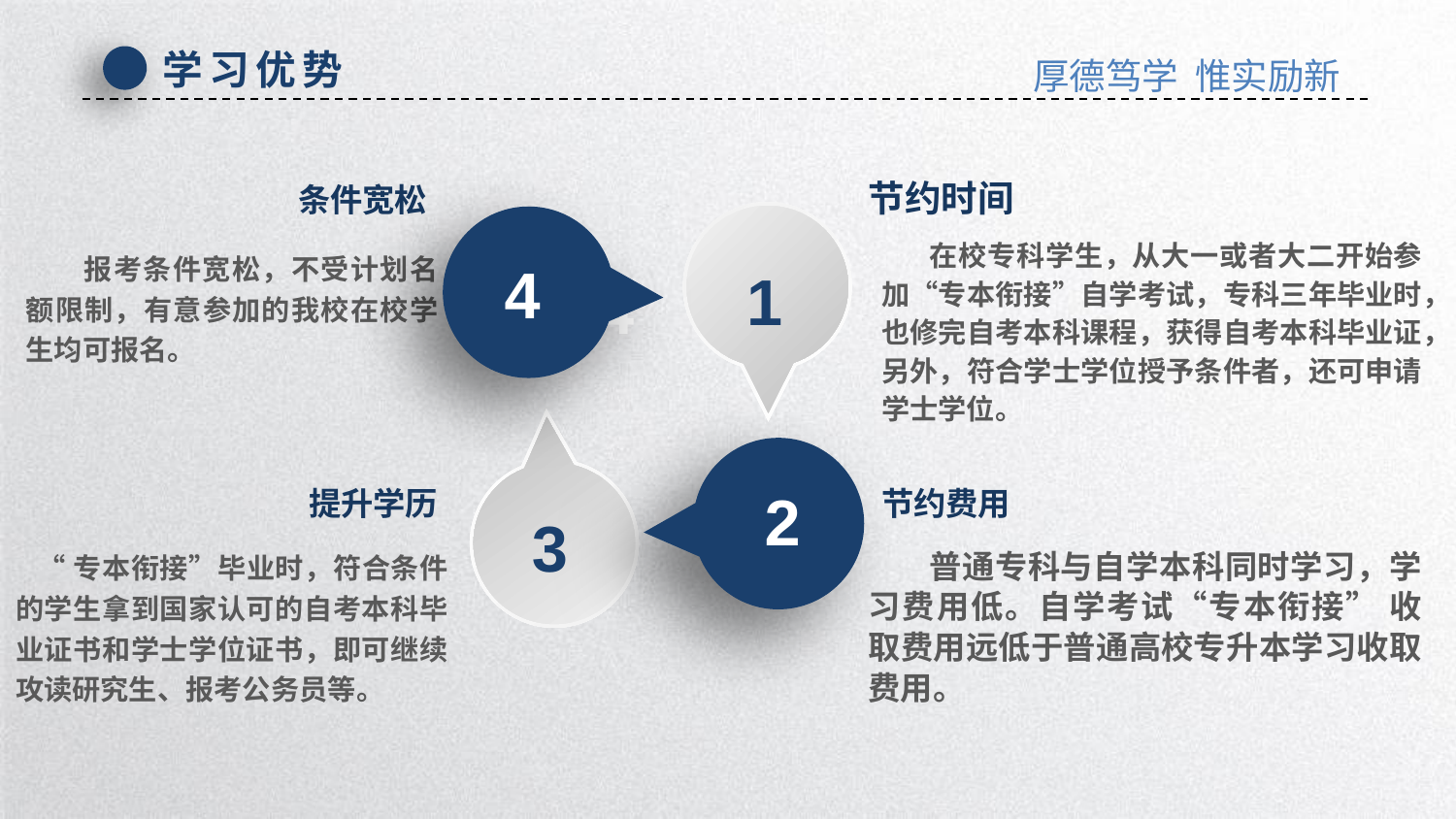

学习优势
厚德笃学  惟实励新

节约时间
条件宽松

       在校专科学生，从大一或者大二开始参加“专本衔接”自学考试，专科三年毕业时，也修完自考本科课程，获得自考本科毕业证，另外，符合学士学位授予条件者，还可申请学士学位。
       报考条件宽松，不受计划名额限制，有意参加的我校在校学生均可报名。
4
1
4

2
节约费用
提升学历
3
   “专本衔接”毕业时，符合条件的学生拿到国家认可的自考本科毕业证书和学士学位证书，即可继续攻读研究生、报考公务员等。
         普通专科与自学本科同时学习，学习费用低。自学考试“专本衔接” 收取费用远低于普通高校专升本学习收取费用。
延时符